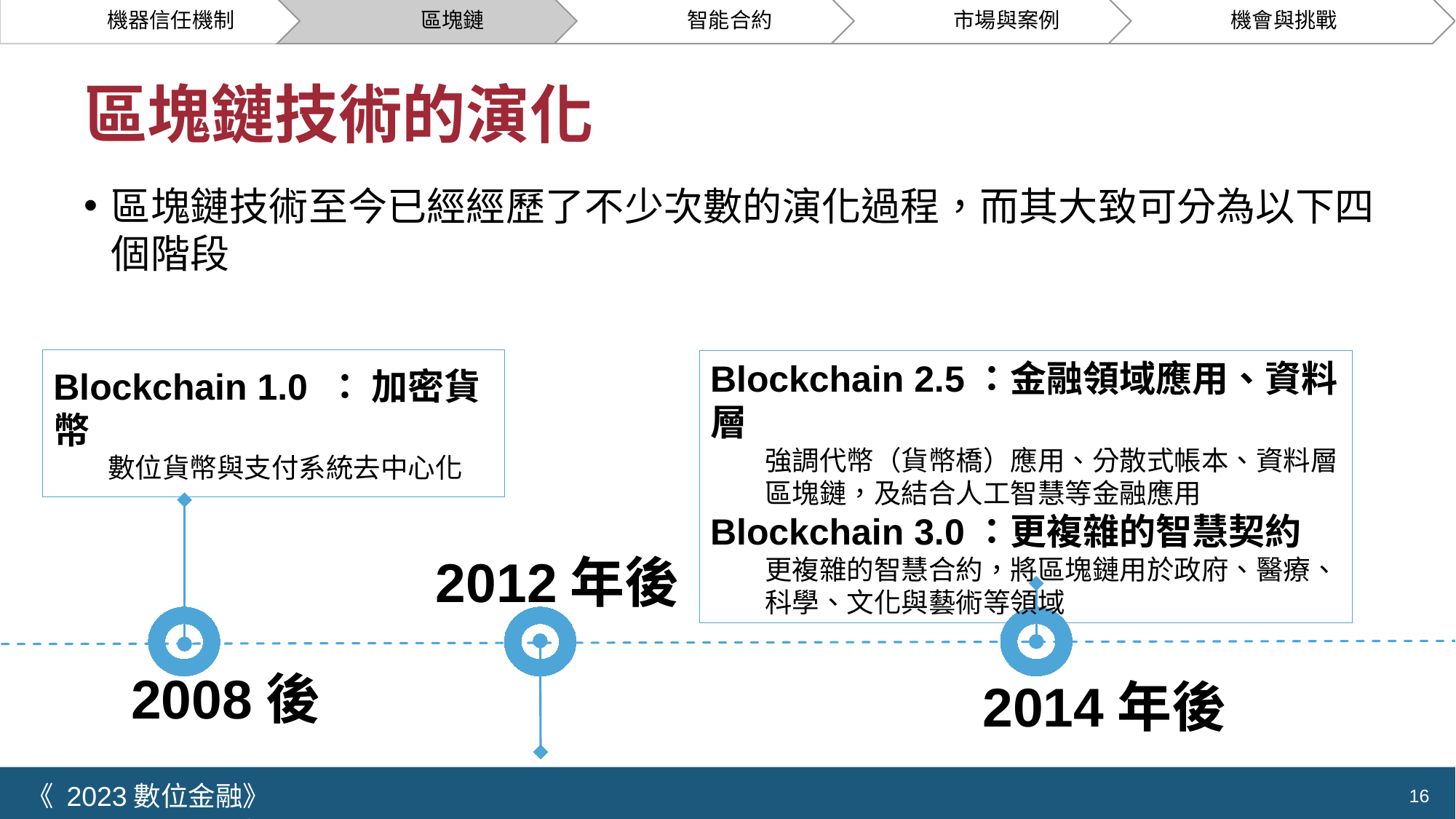

機器信任機制
區塊鏈
智能合約
市場與案例
機會與挑戰
# 區塊鏈技術的演化
區塊鏈技術至今已經經歷了不少次數的演化過程，而其大致可分為以下四個階段

Blockchain 1.0 ： 加密貨幣
數位貨幣與支付系統去中心化
Blockchain 2.5：金融領域應用、資料層
強調代幣（貨幣橋）應用、分散式帳本、資料層區塊鏈，及結合人工智慧等金融應用
Blockchain 3.0：更複雜的智慧契約
更複雜的智慧合約，將區塊鏈用於政府、醫療、科學、文化與藝術等領域

2012年後
2008後
2014年後
《 2023數位金融》                                                                                                                                            	NYCU.IIM.IEBI Lab
16